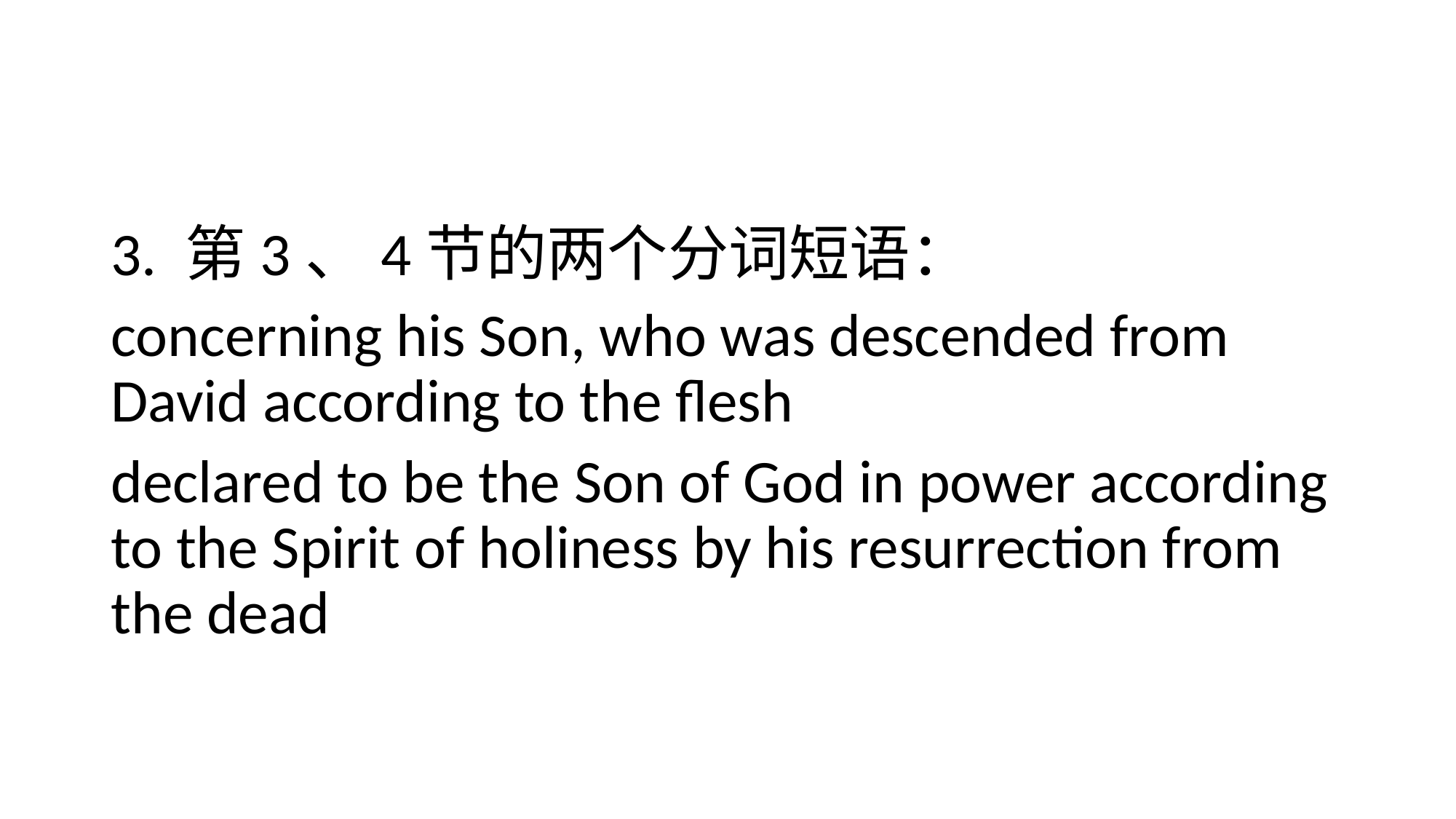

#
3. 第3、4节的两个分词短语：
concerning his Son, who was descended from David according to the flesh
declared to be the Son of God in power according to the Spirit of holiness by his resurrection from the dead